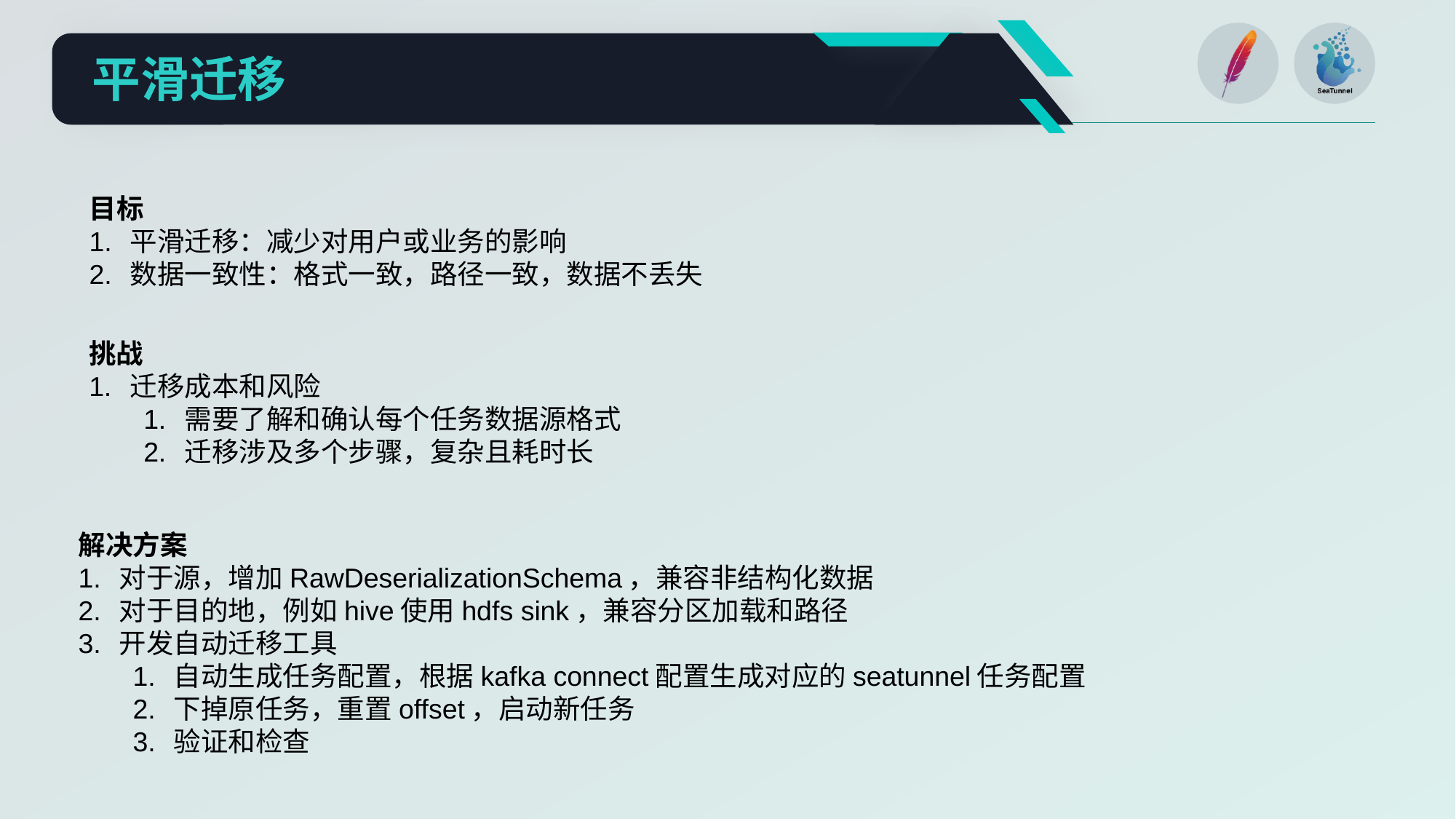

平滑迁移
目标
平滑迁移：减少对用户或业务的影响
数据一致性：格式一致，路径一致，数据不丢失
挑战
迁移成本和风险
需要了解和确认每个任务数据源格式
迁移涉及多个步骤，复杂且耗时长
解决方案
对于源，增加RawDeserializationSchema，兼容非结构化数据
对于目的地，例如hive使用hdfs sink，兼容分区加载和路径
开发自动迁移工具
自动生成任务配置，根据kafka connect配置生成对应的seatunnel任务配置
下掉原任务，重置offset，启动新任务
验证和检查